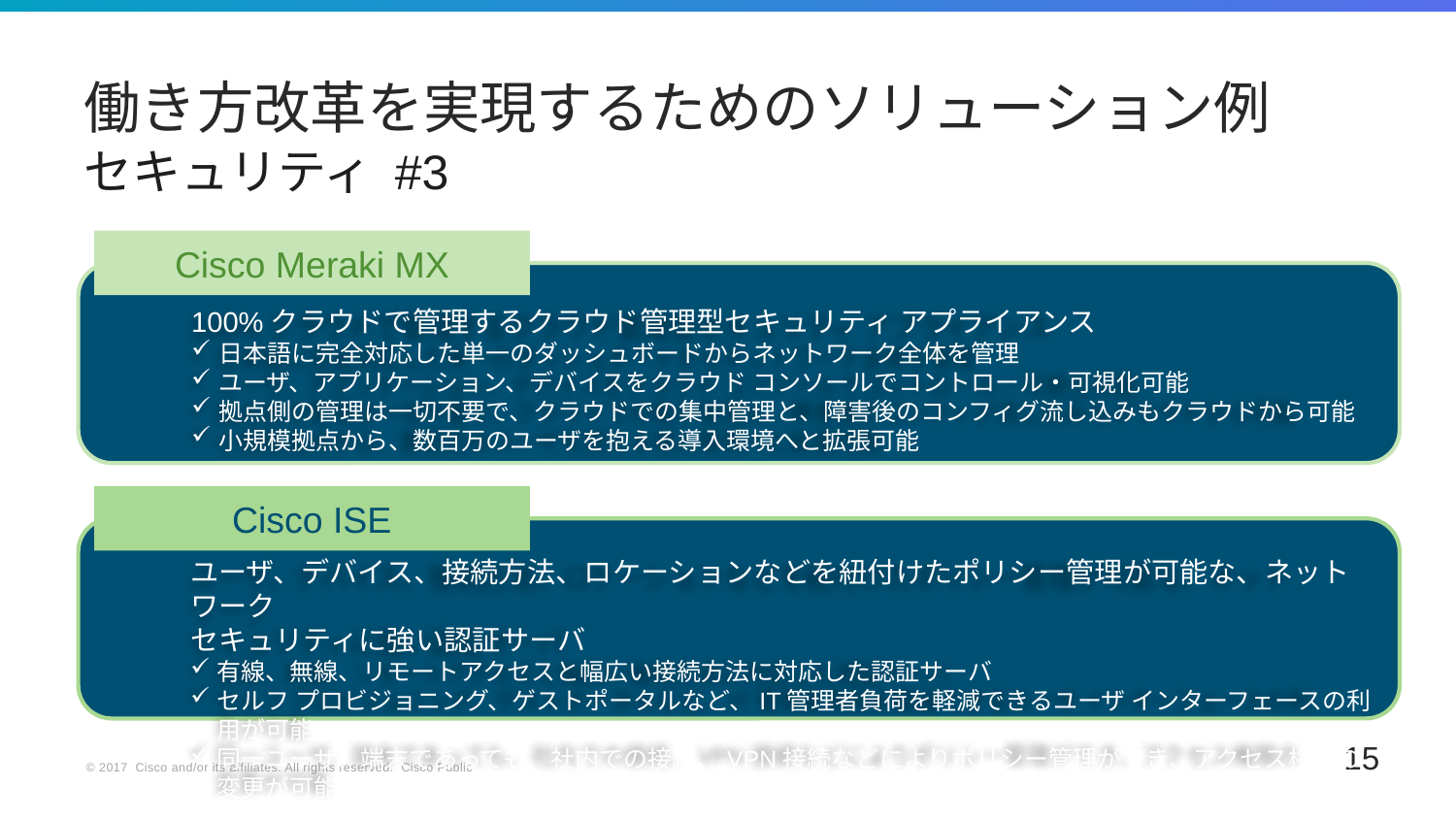

# 働き方改革を実現するためのソリューション例
セキュリティ #3
Cisco Meraki MX

100%クラウドで管理するクラウド管理型セキュリティ アプライアンス
日本語に完全対応した単一のダッシュボードからネットワーク全体を管理
ユーザ、アプリケーション、デバイスをクラウド コンソールでコントロール・可視化可能
拠点側の管理は一切不要で、クラウドでの集中管理と、障害後のコンフィグ流し込みもクラウドから可能
小規模拠点から、数百万のユーザを抱える導入環境へと拡張可能
Cisco ISE

ユーザ、デバイス、接続方法、ロケーションなどを紐付けたポリシー管理が可能な、ネットワーク
セキュリティに強い認証サーバ
有線、無線、リモートアクセスと幅広い接続方法に対応した認証サーバ
セルフ プロビジョニング、ゲストポータルなど、IT管理者負荷を軽減できるユーザ インターフェースの利用が可能
同一ユーザ、端末であっても、社内での接続、VPN接続などによりポリシー管理ができ、アクセス権限の変更が可能